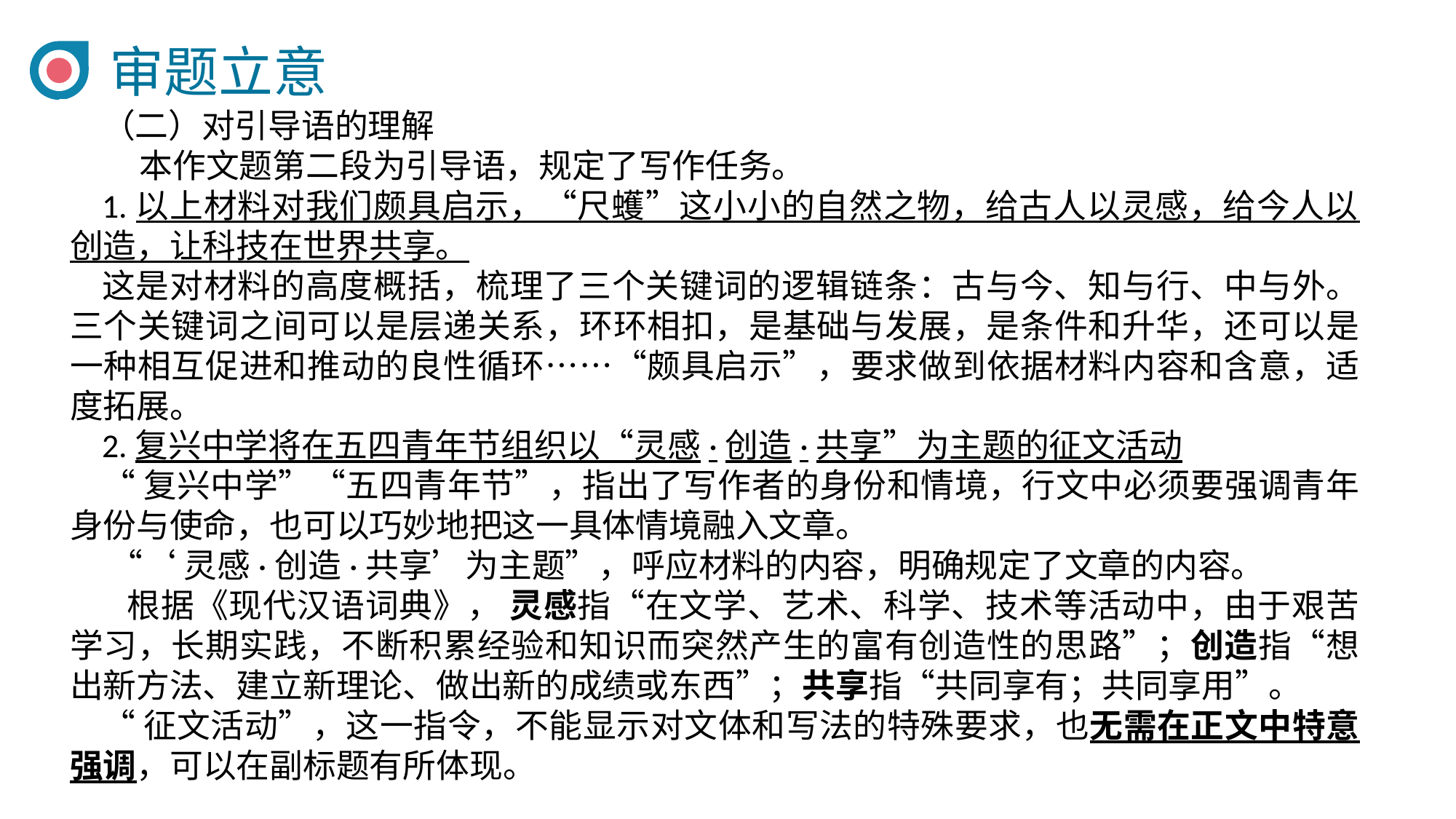

审题立意

（二）对引导语的理解
    本作文题第二段为引导语，规定了写作任务。
1.以上材料对我们颇具启示，“尺蠖”这小小的自然之物，给古人以灵感，给今人以创造，让科技在世界共享。
这是对材料的高度概括，梳理了三个关键词的逻辑链条：古与今、知与行、中与外。三个关键词之间可以是层递关系，环环相扣，是基础与发展，是条件和升华，还可以是一种相互促进和推动的良性循环……“颇具启示”，要求做到依据材料内容和含意，适度拓展。
2.复兴中学将在五四青年节组织以“灵感·创造·共享”为主题的征文活动
“复兴中学”“五四青年节”，指出了写作者的身份和情境，行文中必须要强调青年身份与使命，也可以巧妙地把这一具体情境融入文章。
 “‘灵感·创造·共享’为主题”，呼应材料的内容，明确规定了文章的内容。
  根据《现代汉语词典》， 灵感指“在文学、艺术、科学、技术等活动中，由于艰苦学习，长期实践，不断积累经验和知识而突然产生的富有创造性的思路”；创造指“想出新方法、建立新理论、做出新的成绩或东西”；共享指“共同享有；共同享用”。
“征文活动”，这一指令，不能显示对文体和写法的特殊要求，也无需在正文中特意强调，可以在副标题有所体现。